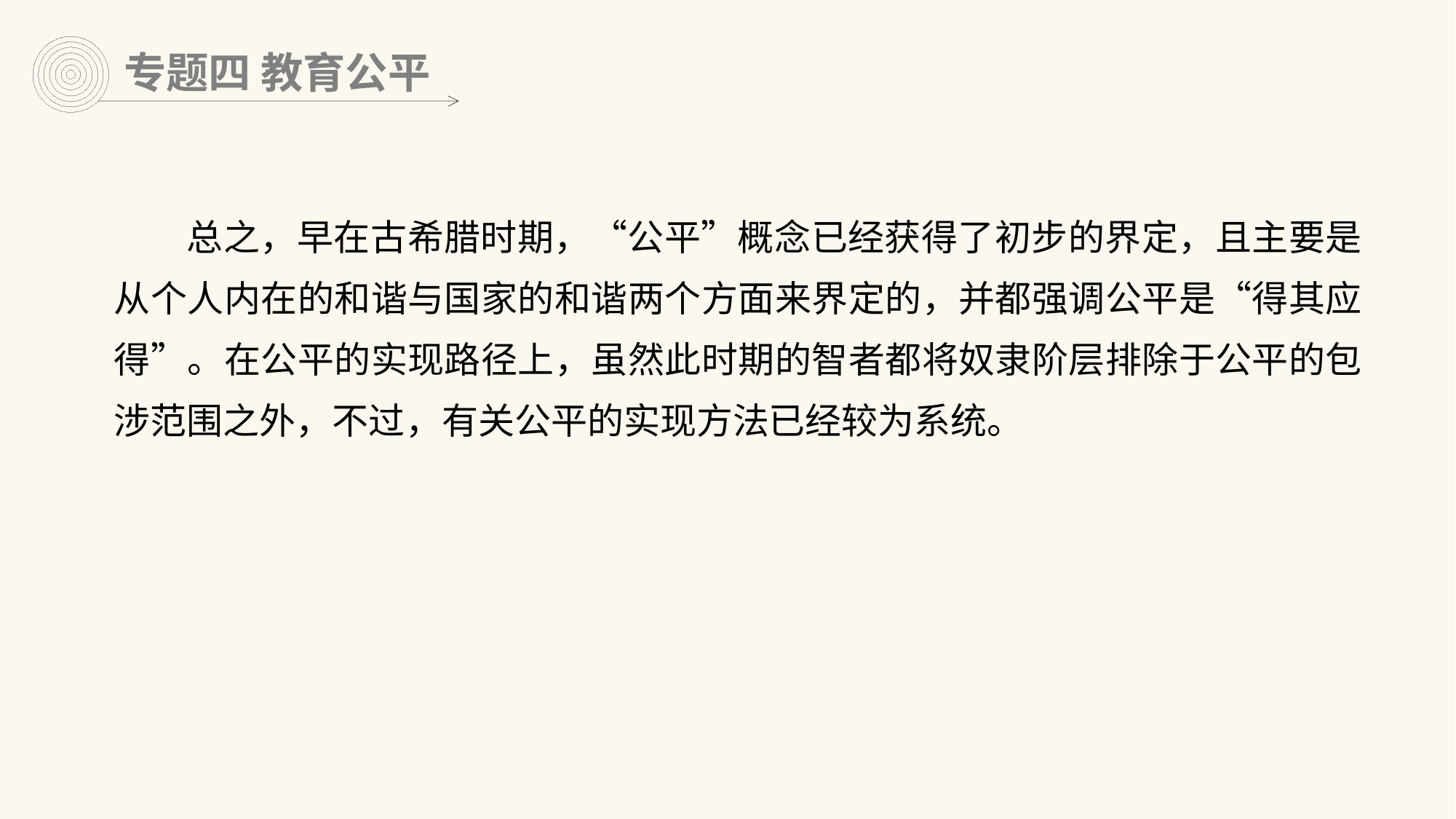

专题四 教育公平
总之，早在古希腊时期，“公平”概念已经获得了初步的界定，且主要是从个人内在的和谐与国家的和谐两个方面来界定的，并都强调公平是“得其应得”。在公平的实现路径上，虽然此时期的智者都将奴隶阶层排除于公平的包涉范围之外，不过，有关公平的实现方法已经较为系统。